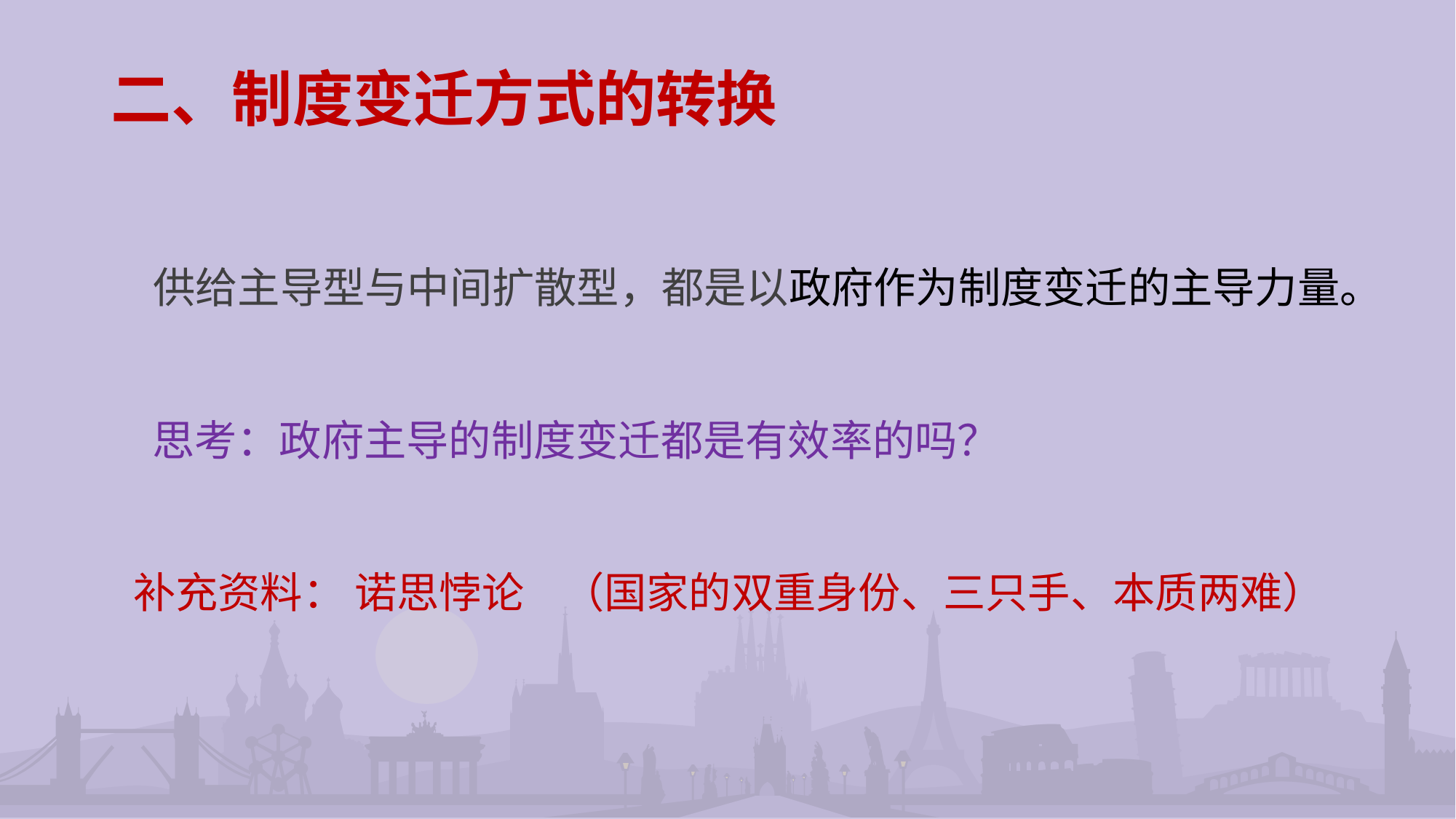

# 二、制度变迁方式的转换

     供给主导型与中间扩散型，都是以政府作为制度变迁的主导力量。

     思考：政府主导的制度变迁都是有效率的吗？

   补充资料： 诺思悖论    （国家的双重身份、三只手、本质两难）